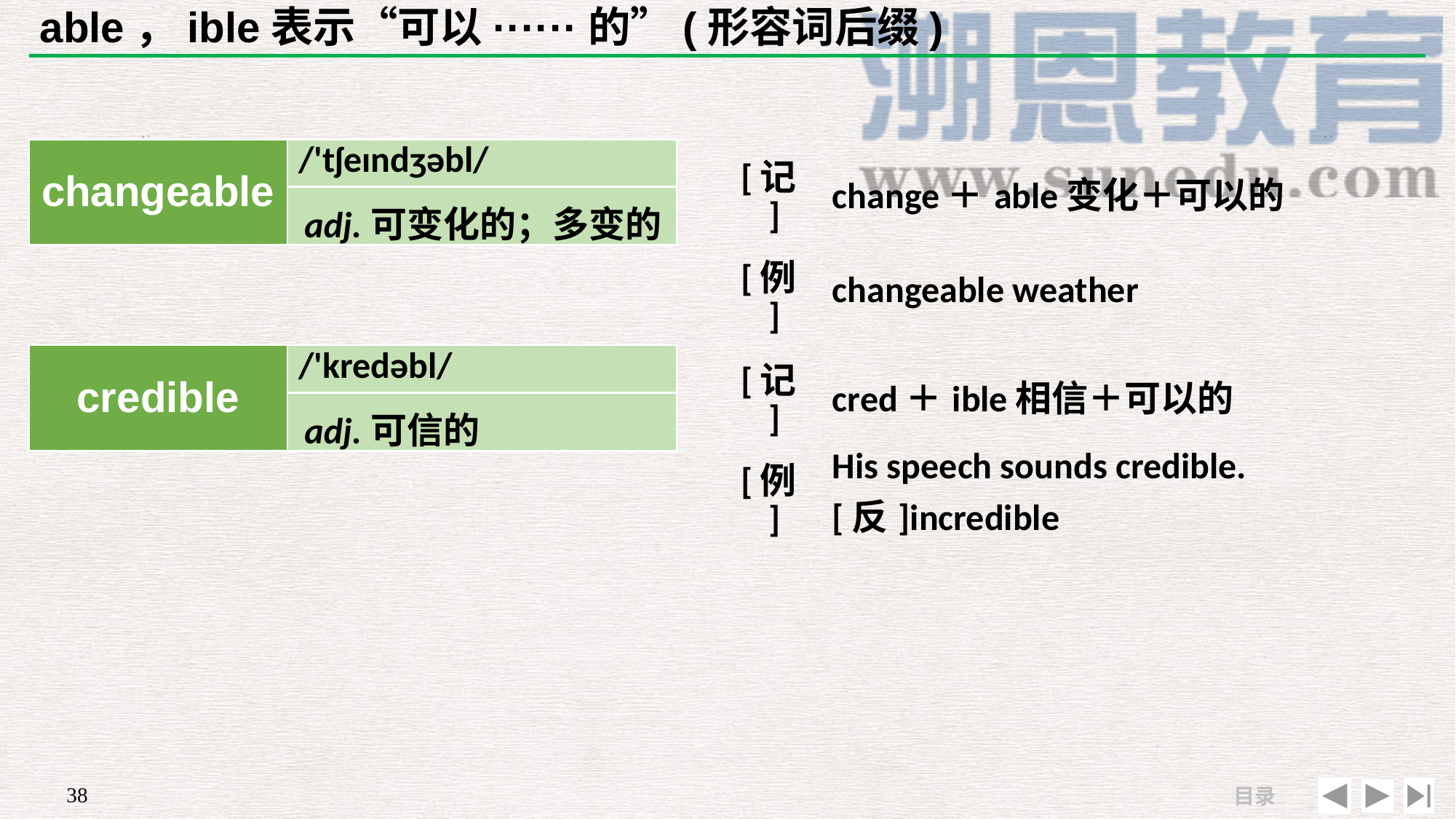

# able，ible表示“可以······的”(形容词后缀)

| changeable | /'tʃeɪndʒəbl/ |
| --- | --- |
|  |  |
| [记] | change＋able变化＋可以的 |
| --- | --- |
| [例] | changeable weather |
adj.可变化的；多变的
| credible | /'kredəbl/ |
| --- | --- |
|  |  |
| [记] | cred＋ible相信＋可以的 |
| --- | --- |
| [例] | His speech sounds credible. [反]incredible |
adj.可信的